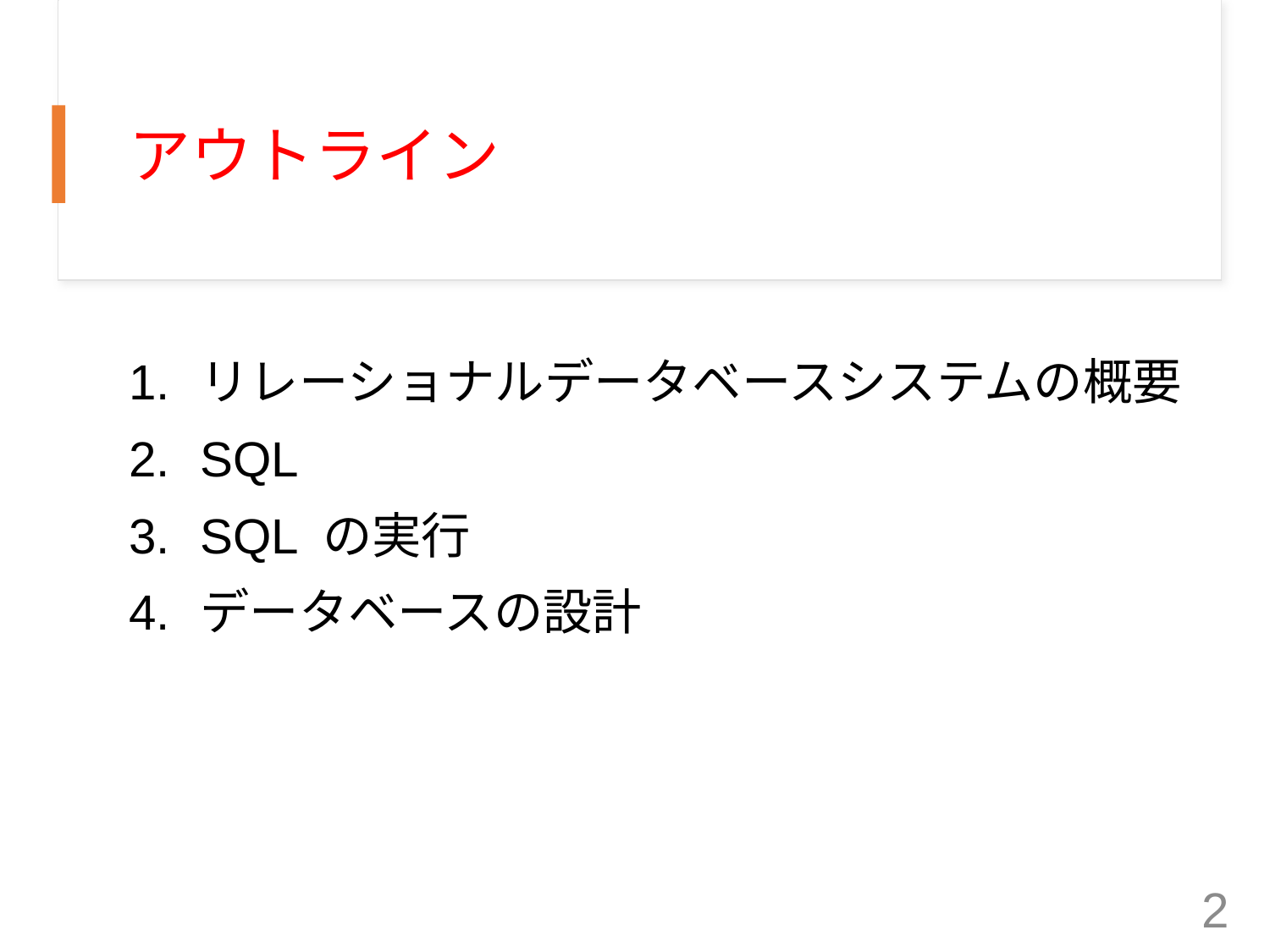

# アウトライン

リレーショナルデータベースシステムの概要
SQL
SQL の実行
データベースの設計

2